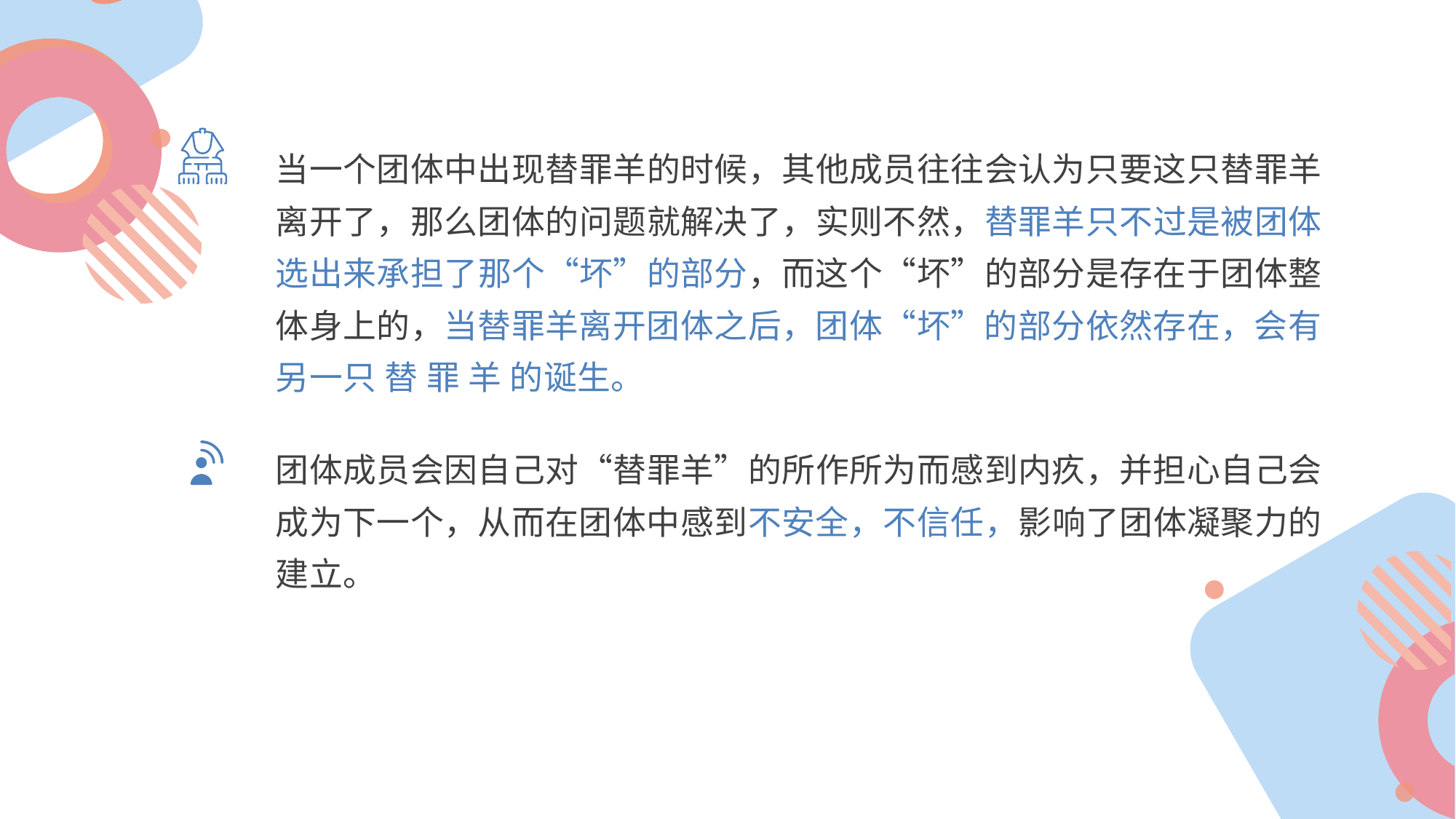

当一个团体中出现替罪羊的时候，其他成员往往会认为只要这只替罪羊离开了，那么团体的问题就解决了，实则不然，替罪羊只不过是被团体选出来承担了那个“坏”的部分，而这个“坏”的部分是存在于团体整体身上的，当替罪羊离开团体之后，团体“坏”的部分依然存在，会有另一只 替 罪 羊 的诞生。
团体成员会因自己对“替罪羊”的所作所为而感到内疚，并担心自己会成为下一个，从而在团体中感到不安全，不信任，影响了团体凝聚力的建立。

标题二

标题一
标题四
标题三